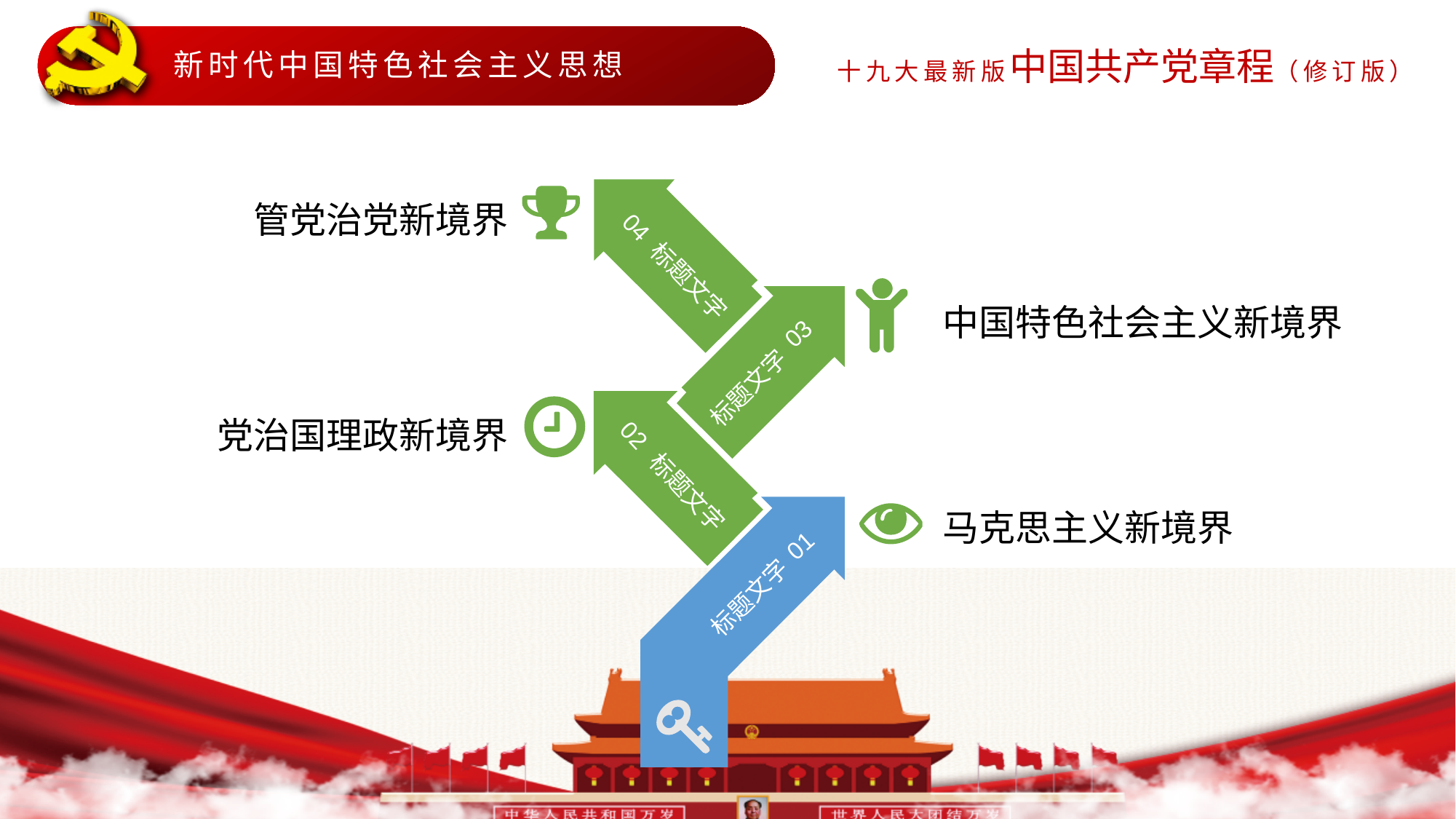

新时代中国特色社会主义思想

管党治党新境界
04
标题文字

中国特色社会主义新境界
03
标题文字

党治国理政新境界
02
标题文字
马克思主义新境界

01
标题文字